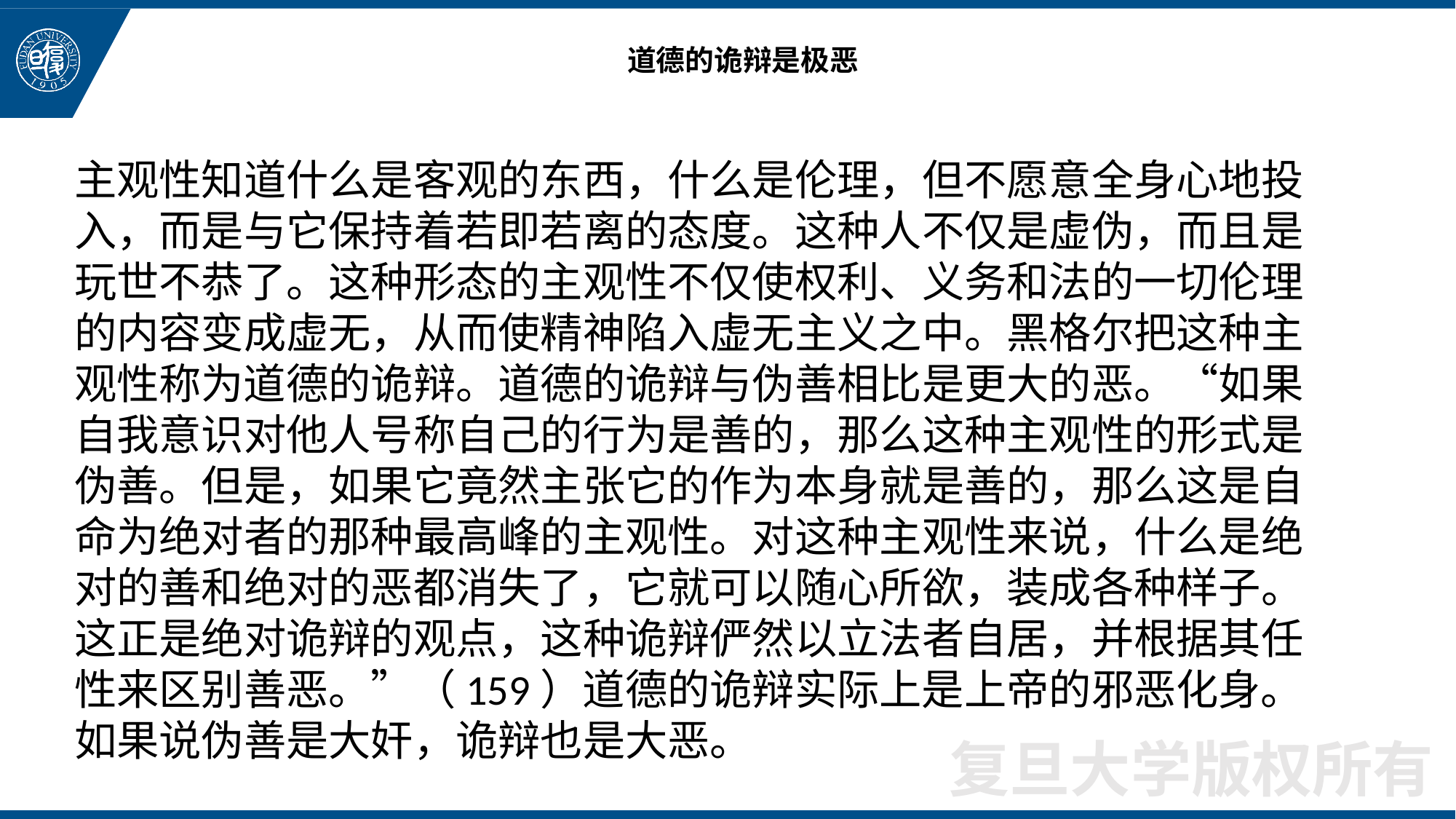

# 道德的诡辩是极恶
主观性知道什么是客观的东西，什么是伦理，但不愿意全身心地投入，而是与它保持着若即若离的态度。这种人不仅是虚伪，而且是玩世不恭了。这种形态的主观性不仅使权利、义务和法的一切伦理的内容变成虚无，从而使精神陷入虚无主义之中。黑格尔把这种主观性称为道德的诡辩。道德的诡辩与伪善相比是更大的恶。“如果自我意识对他人号称自己的行为是善的，那么这种主观性的形式是伪善。但是，如果它竟然主张它的作为本身就是善的，那么这是自命为绝对者的那种最高峰的主观性。对这种主观性来说，什么是绝对的善和绝对的恶都消失了，它就可以随心所欲，装成各种样子。这正是绝对诡辩的观点，这种诡辩俨然以立法者自居，并根据其任性来区别善恶。”（159）道德的诡辩实际上是上帝的邪恶化身。如果说伪善是大奸，诡辩也是大恶。